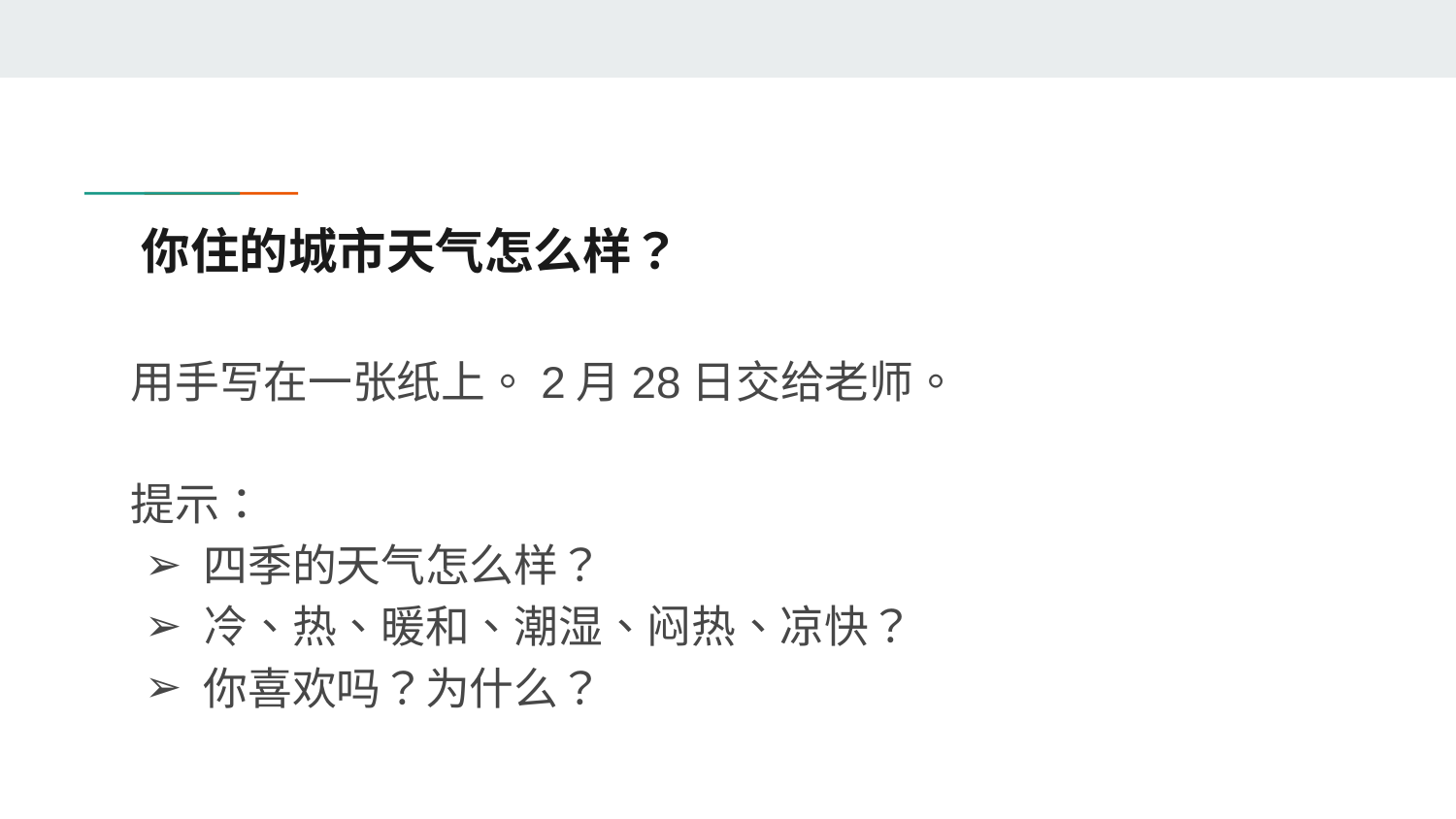

# ​​​​​​你住的城市天气怎么样？
用手写在一张纸上。2月28日交给老师。

提示：
四季的天气怎么样？
冷、热、暖和、潮湿、闷热、凉快？
你喜欢吗？为什么？